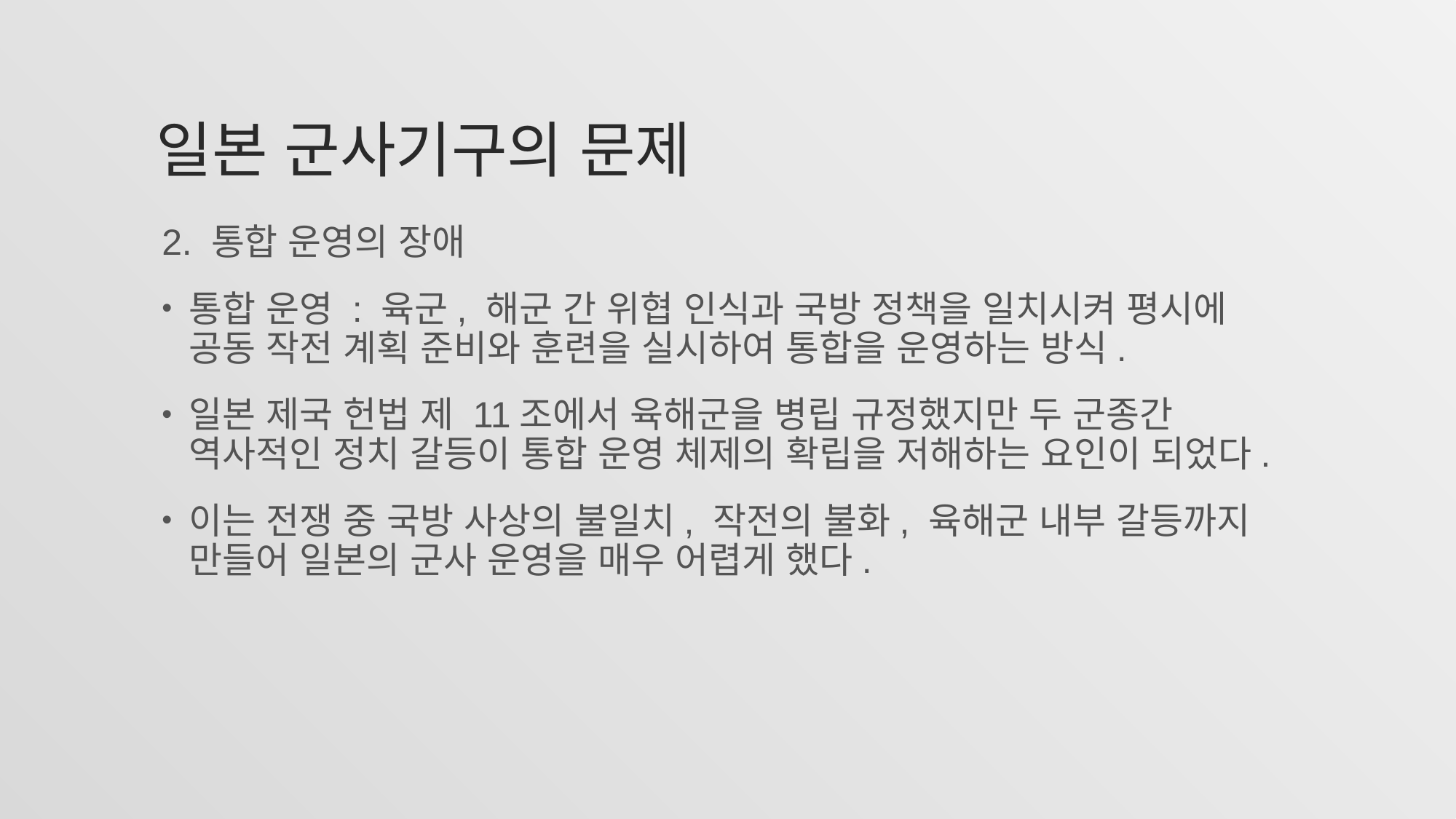

# 일본 군사기구의 문제
2. 통합 운영의 장애
통합 운영 : 육군, 해군 간 위협 인식과 국방 정책을 일치시켜 평시에 공동 작전 계획 준비와 훈련을 실시하여 통합을 운영하는 방식.
일본 제국 헌법 제 11조에서 육해군을 병립 규정했지만 두 군종간 역사적인 정치 갈등이 통합 운영 체제의 확립을 저해하는 요인이 되었다.
이는 전쟁 중 국방 사상의 불일치, 작전의 불화, 육해군 내부 갈등까지 만들어 일본의 군사 운영을 매우 어렵게 했다.